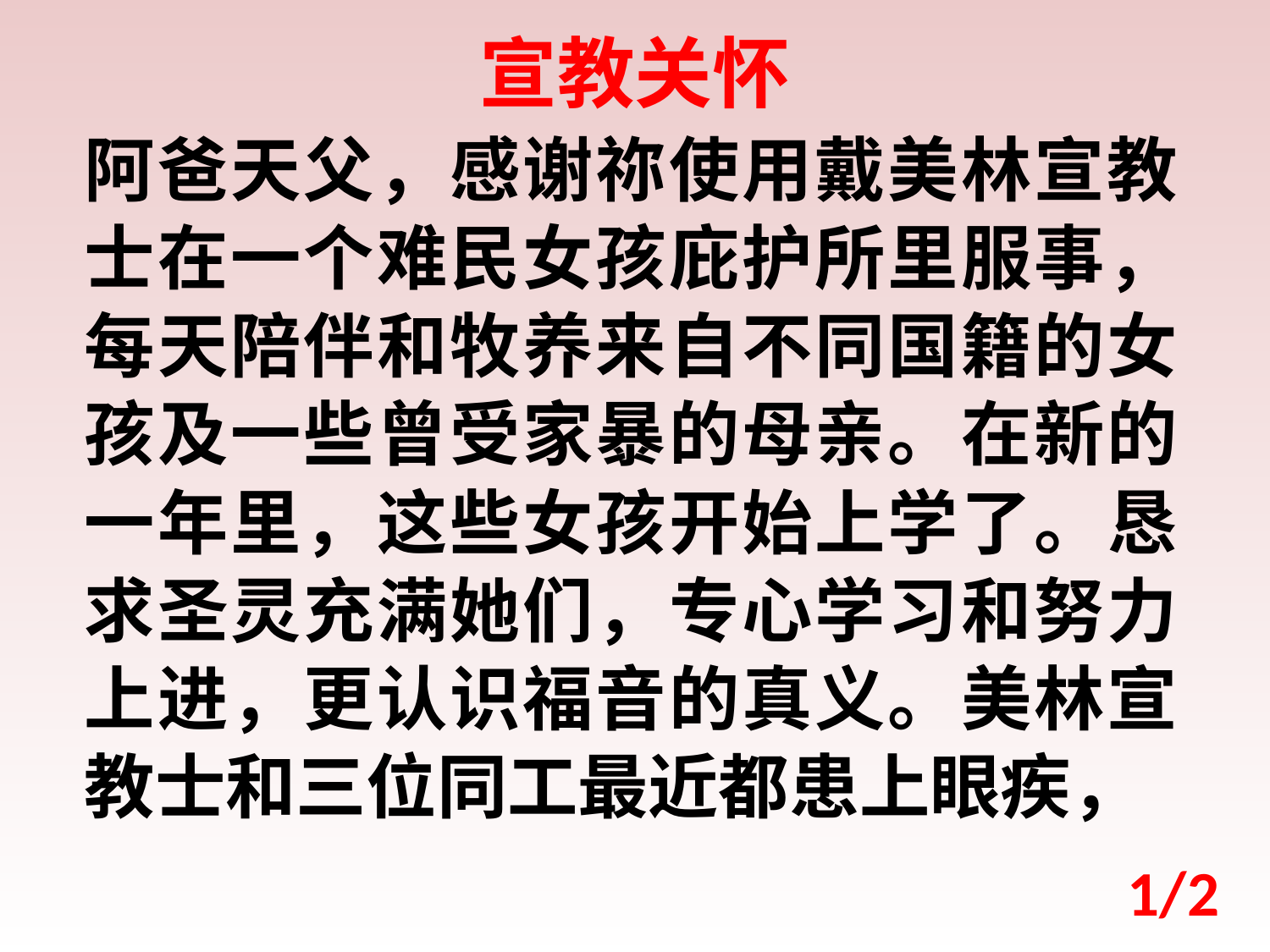

宣教关怀
阿爸天父，感谢祢使用戴美林宣教士在一个难民女孩庇护所里服事，每天陪伴和牧养来自不同国籍的女孩及一些曾受家暴的母亲。在新的一年里，这些女孩开始上学了。恳求圣灵充满她们，专心学习和努力上进，更认识福音的真义。美林宣教士和三位同工最近都患上眼疾，
1/2